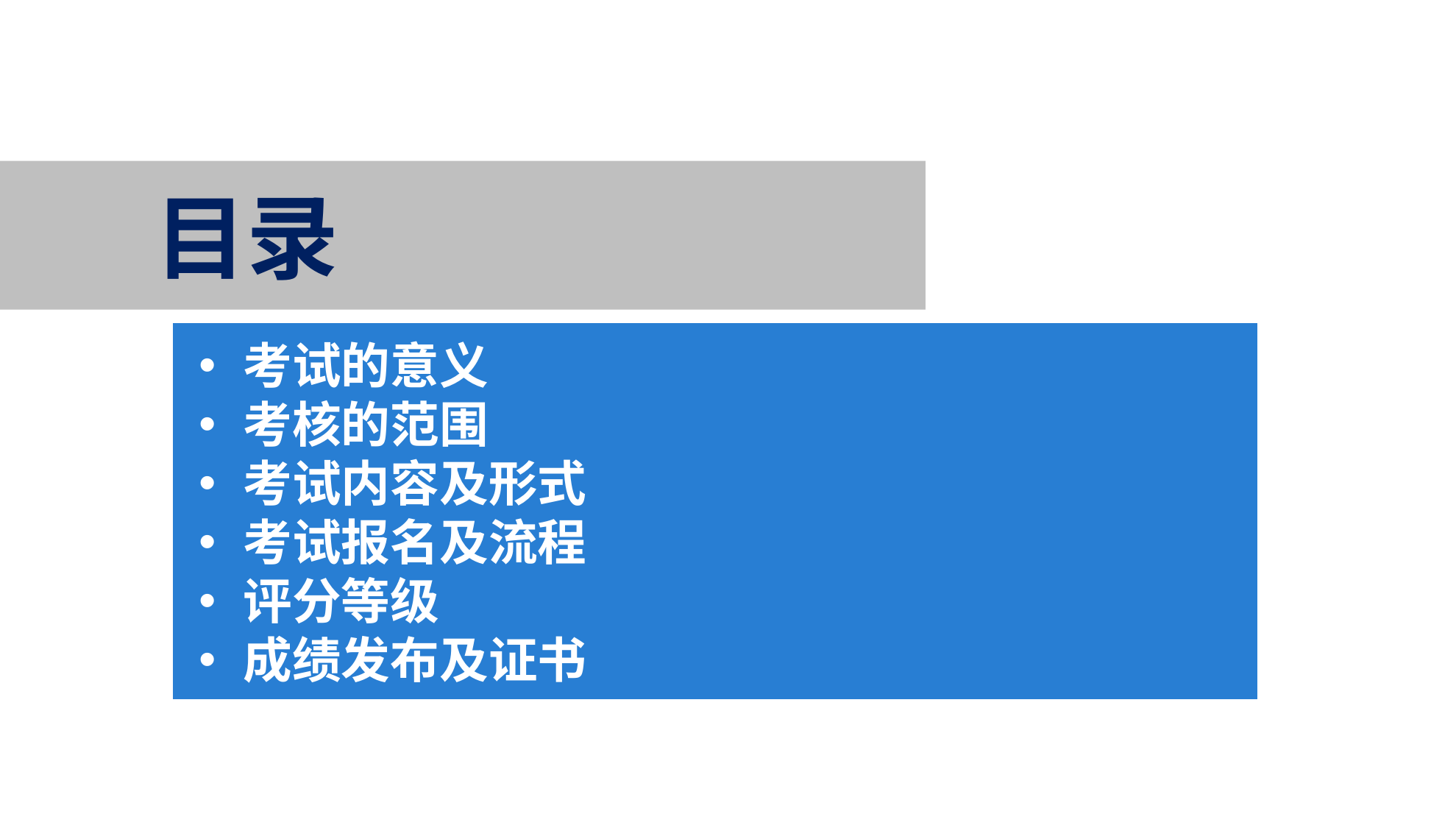

目录

考试的意义
考核的范围
考试内容及形式
考试报名及流程
评分等级
成绩发布及证书